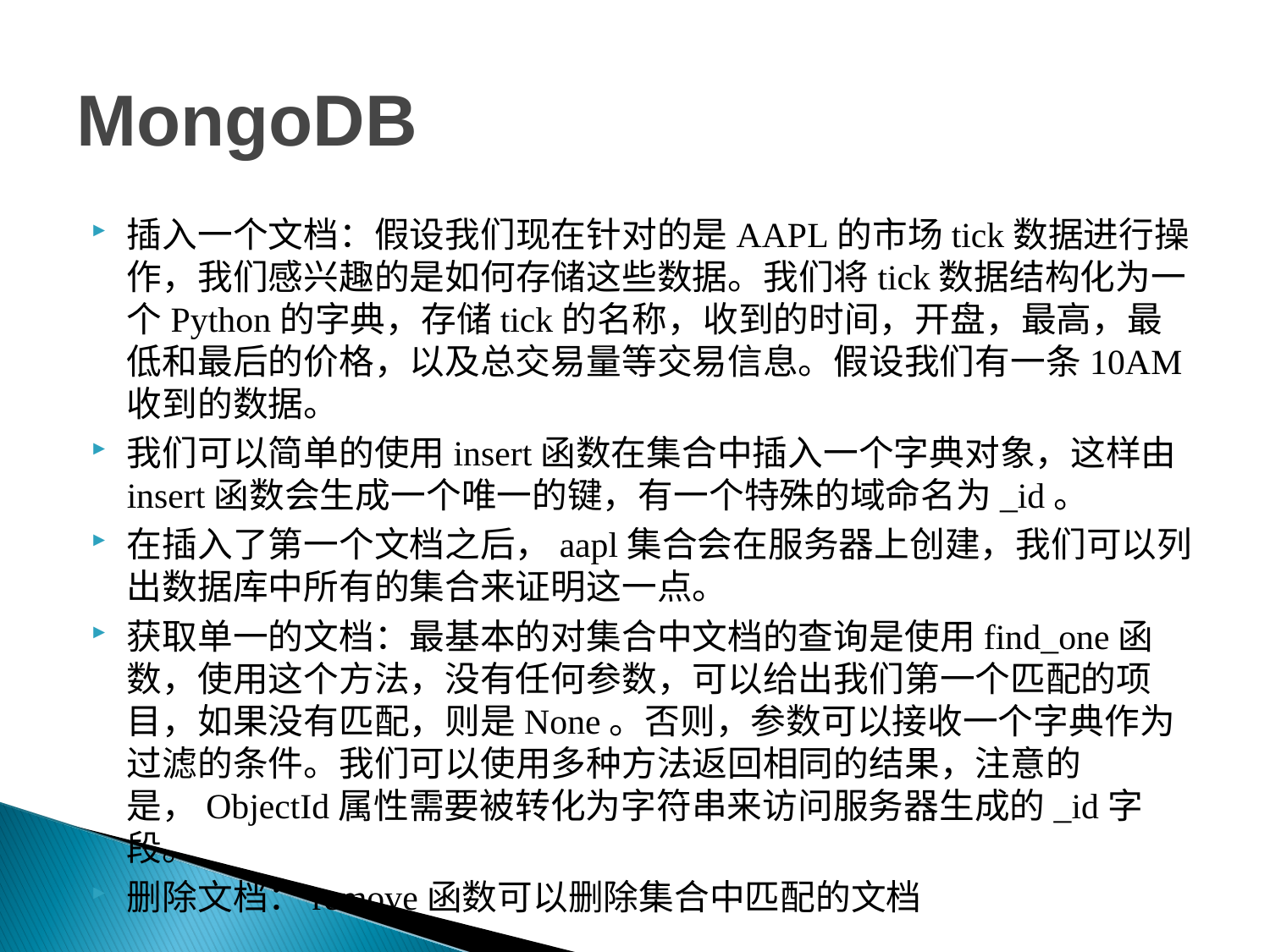

# MongoDB
插入一个文档：假设我们现在针对的是AAPL的市场tick数据进行操作，我们感兴趣的是如何存储这些数据。我们将tick数据结构化为一个Python的字典，存储tick的名称，收到的时间，开盘，最高，最低和最后的价格，以及总交易量等交易信息。假设我们有一条10AM收到的数据。
我们可以简单的使用insert函数在集合中插入一个字典对象，这样由insert函数会生成一个唯一的键，有一个特殊的域命名为_id。
在插入了第一个文档之后，aapl集合会在服务器上创建，我们可以列出数据库中所有的集合来证明这一点。
获取单一的文档：最基本的对集合中文档的查询是使用find_one函数，使用这个方法，没有任何参数，可以给出我们第一个匹配的项目，如果没有匹配，则是None。否则，参数可以接收一个字典作为过滤的条件。我们可以使用多种方法返回相同的结果，注意的是，ObjectId属性需要被转化为字符串来访问服务器生成的_id字段。
删除文档：remove函数可以删除集合中匹配的文档